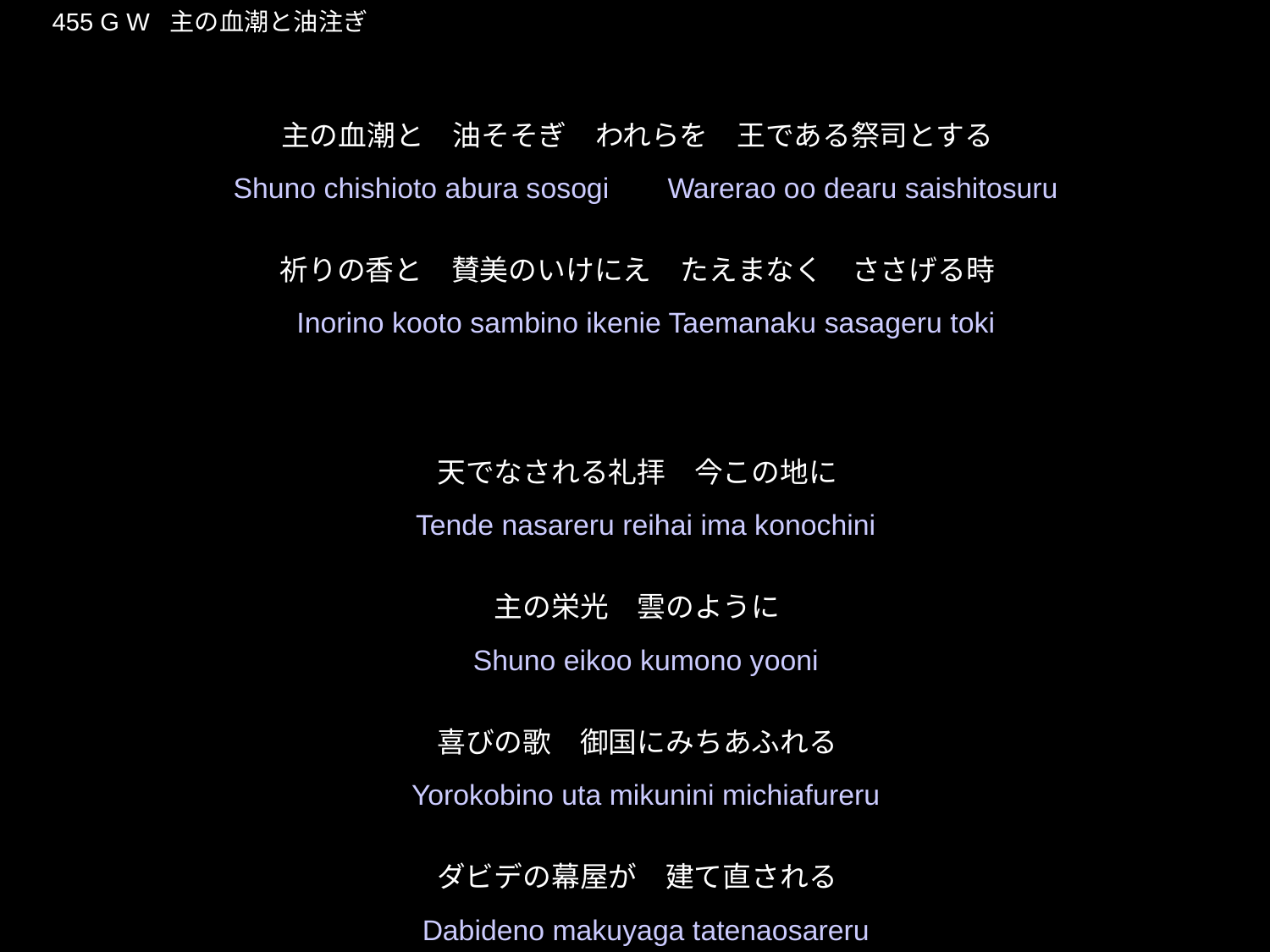

しゅのちしおとあぶらそそぎ
★W
455 G W  主の血潮と油注ぎ
★４
主の血潮と　油そそぎ　われらを　王である祭司とする

祈りの香と　賛美のいけにえ　たえまなく　ささげる時

天でなされる礼拝　今この地に

主の栄光　雲のように

喜びの歌　御国にみちあふれる

ダビデの幕屋が　建て直される
Shuno chishioto abura sosogi　 Warerao oo dearu saishitosuru

Inorino kooto sambino ikenie Taemanaku sasageru toki

Tende nasareru reihai ima konochini

Shuno eikoo kumono yooni

Yorokobino uta mikunini michiafureru

Dabideno makuyaga tatenaosareru